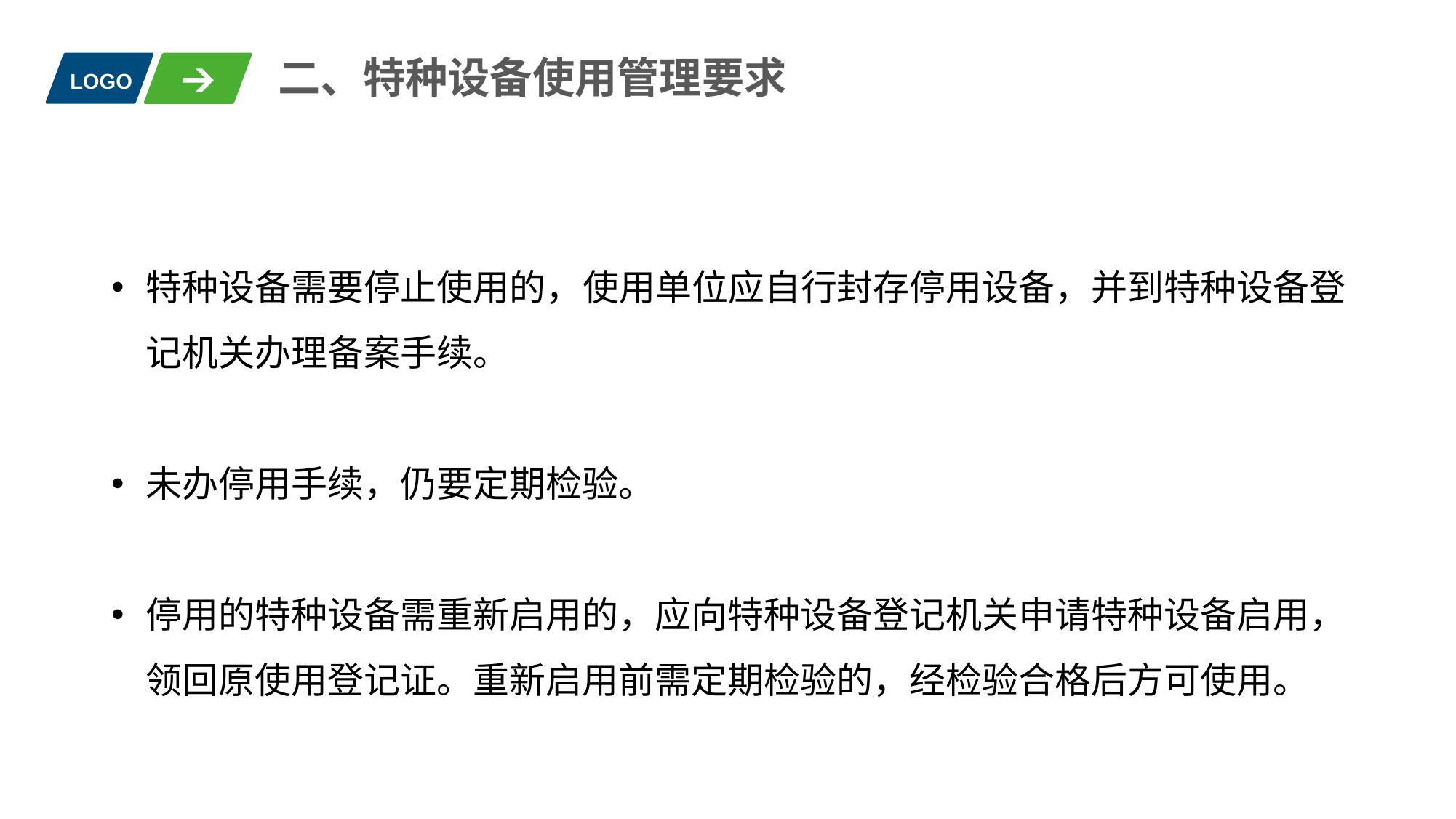

二、特种设备使用管理要求

LOGO

特种设备需要停止使用的，使用单位应自行封存停用设备，并到特种设备登记机关办理备案手续。

未办停用手续，仍要定期检验。

停用的特种设备需重新启用的，应向特种设备登记机关申请特种设备启用，领回原使用登记证。重新启用前需定期检验的，经检验合格后方可使用。